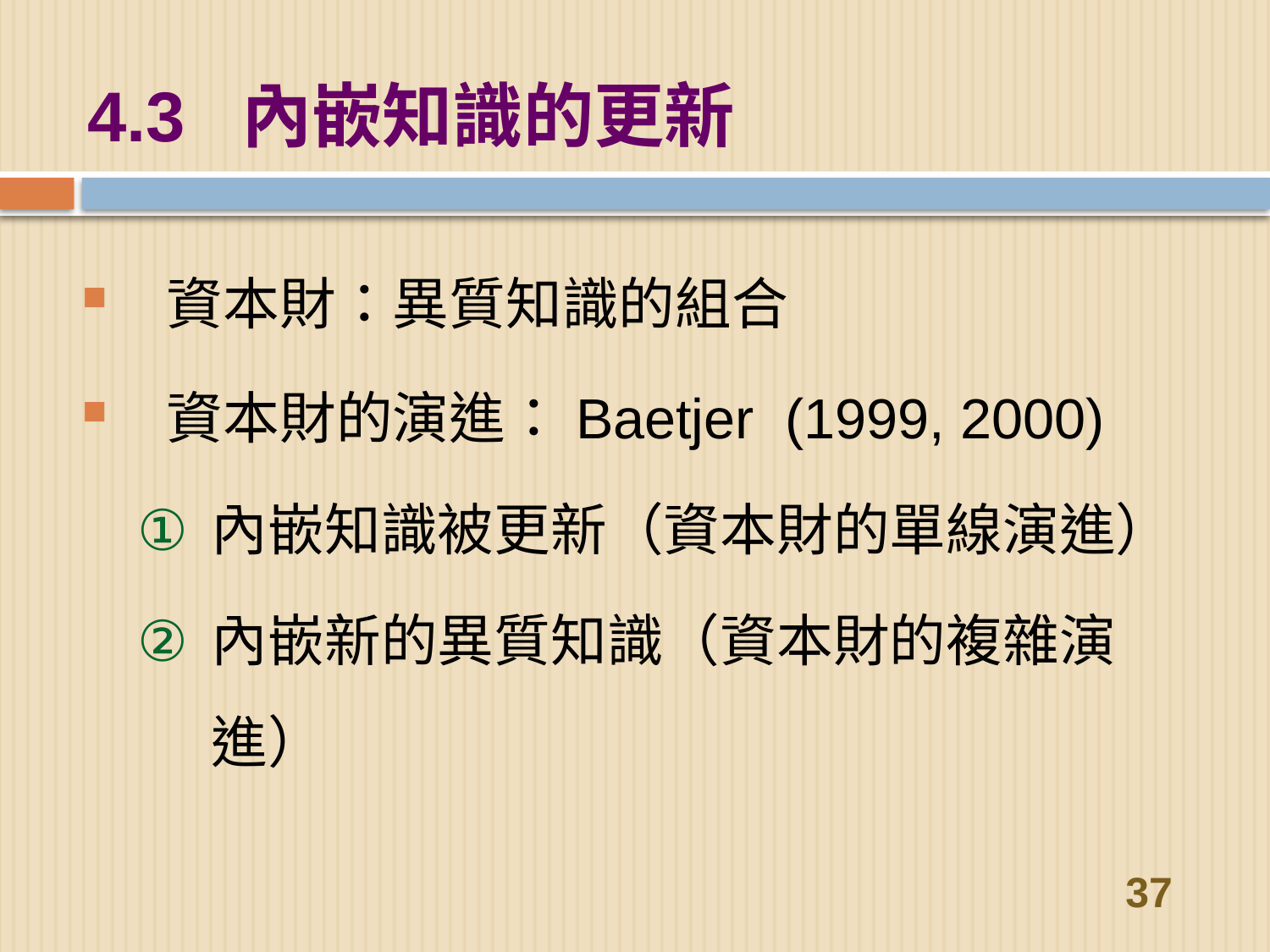

# 4.3  內嵌知識的更新
資本財：異質知識的組合
資本財的演進：Baetjer  (1999, 2000)
內嵌知識被更新（資本財的單線演進）
內嵌新的異質知識（資本財的複雜演進）
37